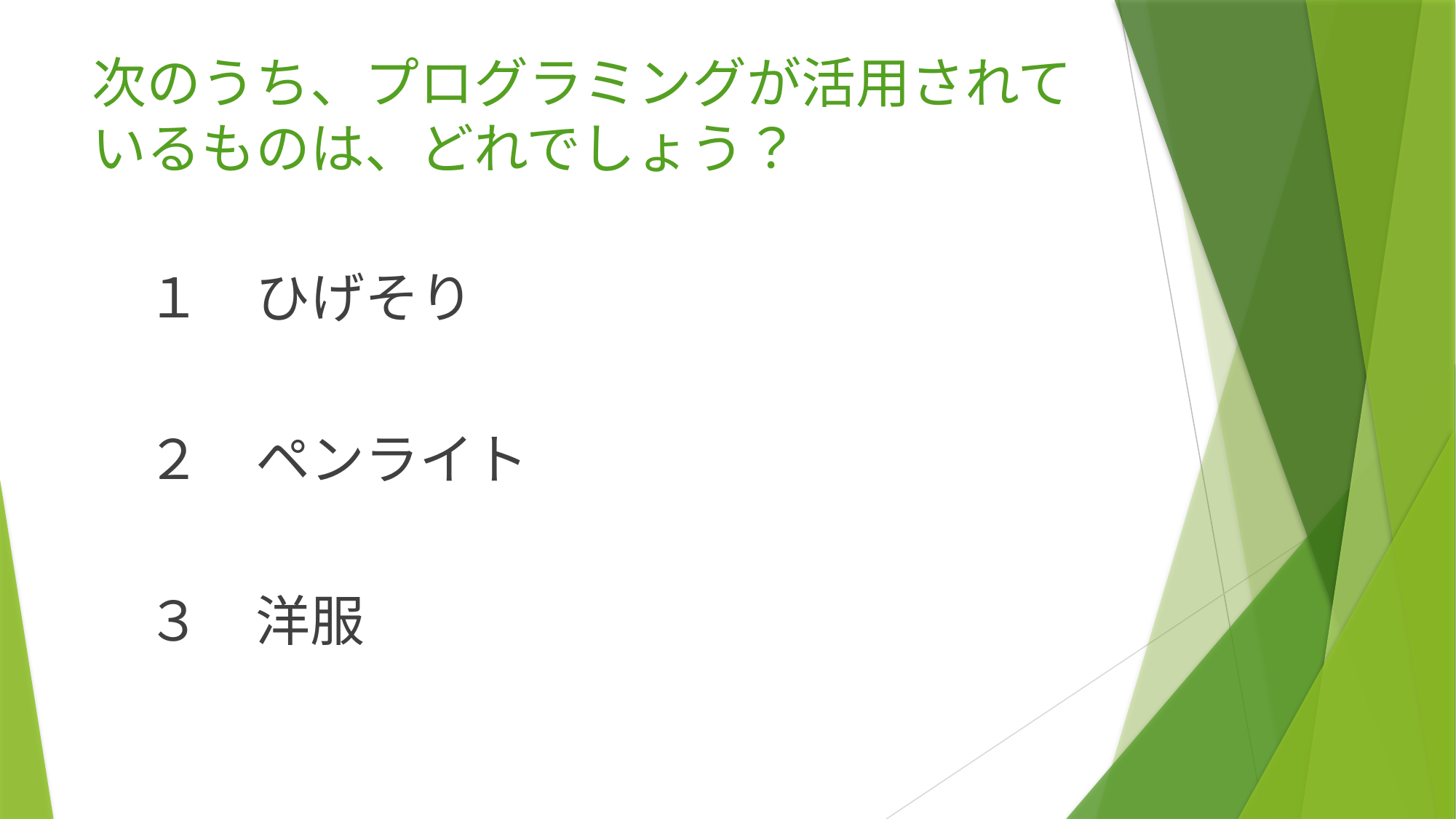

# 次のうち、プログラミングが活用されているものは、どれでしょう？
　１　ひげそり

　２　ペンライト

　３　洋服